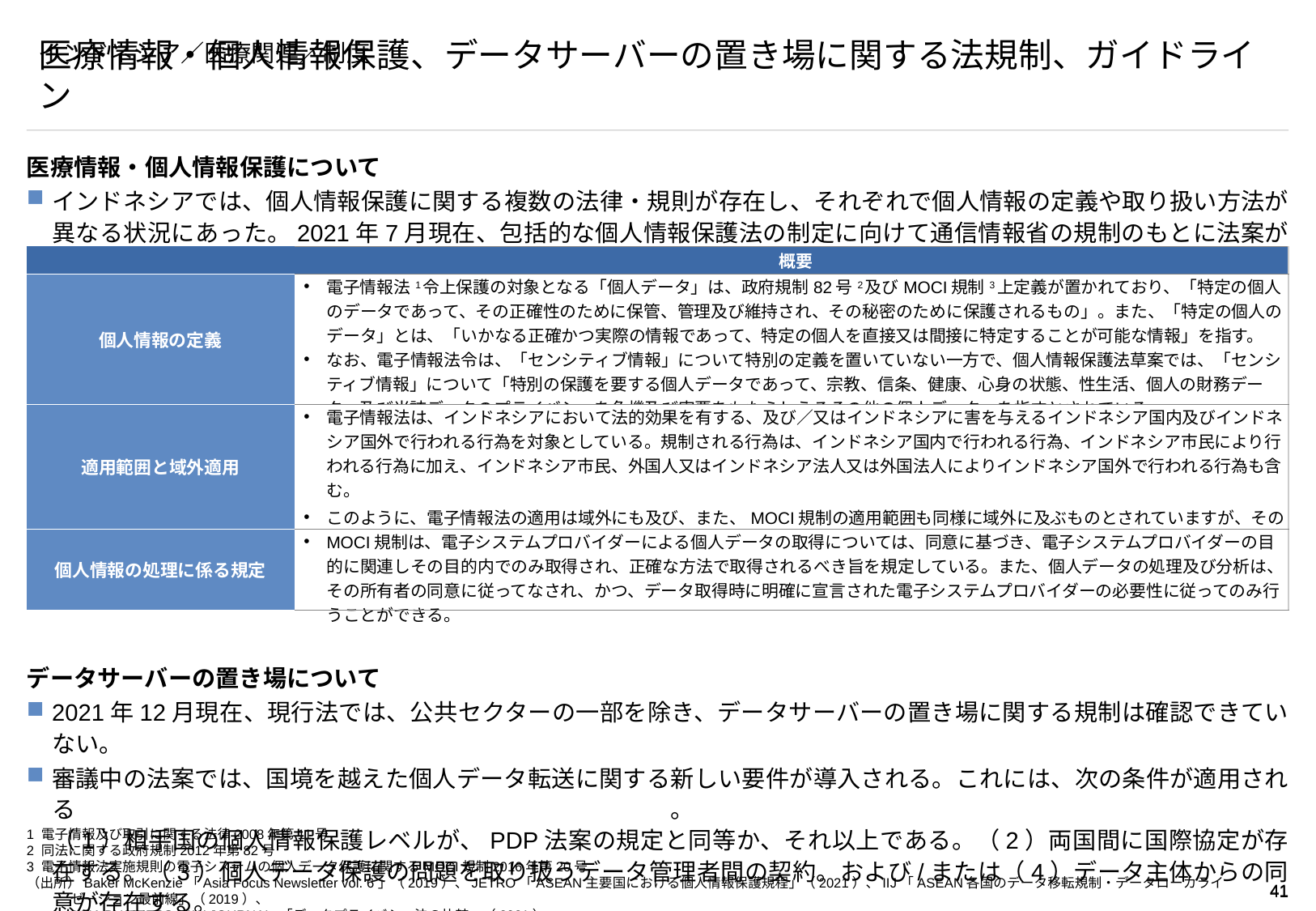

# インドネシア／医療関連／制度
医療情報・個人情報保護、データサーバーの置き場に関する法規制、ガイドライン
医療情報・個人情報保護について
インドネシアでは、個人情報保護に関する複数の法律・規則が存在し、それぞれで個人情報の定義や取り扱い方法が異なる状況にあった。2021年7月現在、包括的な個人情報保護法の制定に向けて通信情報省の規制のもとに法案が審議中。

データサーバーの置き場について
2021年12月現在、現行法では、公共セクターの一部を除き、データサーバーの置き場に関する規制は確認できていない。
審議中の法案では、国境を越えた個人データ転送に関する新しい要件が導入される。これには、次の条件が適用される。
（1）相手国の個人情報保護レベルが、PDP法案の規定と同等か、それ以上である。（2）両国間に国際協定が存在する。（3）個人データ保護の問題を取り扱うデータ管理者間の契約。および/または（4）データ主体からの同意が存在する。
|  | 概要 |
| --- | --- |
| 個人情報の定義 | 電子情報法1令上保護の対象となる「個人データ」は、政府規制82号2及びMOCI規制3上定義が置かれており、「特定の個人のデータであって、その正確性のために保管、管理及び維持され、その秘密のために保護されるもの」。また、「特定の個人のデータ」とは、「いかなる正確かつ実際の情報であって、特定の個人を直接又は間接に特定することが可能な情報」を指す。 なお、電子情報法令は、「センシティブ情報」について特別の定義を置いていない一方で、個人情報保護法草案では、「センシティブ情報」について「特別の保護を要する個人データであって、宗教、信条、健康、心身の状態、性生活、個人の財務データ、及び当該データのプライバシーを危機及び害悪をもたらしうるその他の個人データ」を指すとされている。 |
| 適用範囲と域外適用 | 電子情報法は、インドネシアにおいて法的効果を有する、及び／又はインドネシアに害を与えるインドネシア国内及びインドネシア国外で行われる行為を対象としている。規制される行為は、インドネシア国内で行われる行為、インドネシア市民により行われる行為に加え、インドネシア市民、外国人又はインドネシア法人又は外国法人によりインドネシア国外で行われる行為も含む。 このように、電子情報法の適用は域外にも及び、また、MOCI規制の適用範囲も同様に域外に及ぶものとされていますが、その具体的手続きや監督機関等が整備されていないため、現時点では、域外適用による運用及び規制は事実上難しい状況にある。 |
| 個人情報の処理に係る規定 | MOCI規制は、電子システムプロバイダーによる個人データの取得については、同意に基づき、電子システムプロバイダーの目的に関連しその目的内でのみ取得され、正確な方法で取得されるべき旨を規定している。また、個人データの処理及び分析は、その所有者の同意に従ってなされ、かつ、データ取得時に明確に宣言された電子システムプロバイダーの必要性に従ってのみ行うことができる。 |
1 電子情報及び取引に関する法律2008年第11号
2 同法に関する政府規制2012年第82号
3 電子情報法実施規則の電子システムの個人データ保護に関するMOCI規制2016年第20号
（出所）Baker McKenzie「Asia Focus Newsletter vol. 6」（2019）、JETRO「ASEAN主要国における個人情報保護規程」（2021）、IIJ「ASEAN各国のデータ移転規制・データローカライゼーション最前線」（2019）、
ASIA BUSINESS LAW JOURNAL 「データプライバシー法の比較」（2021）

41